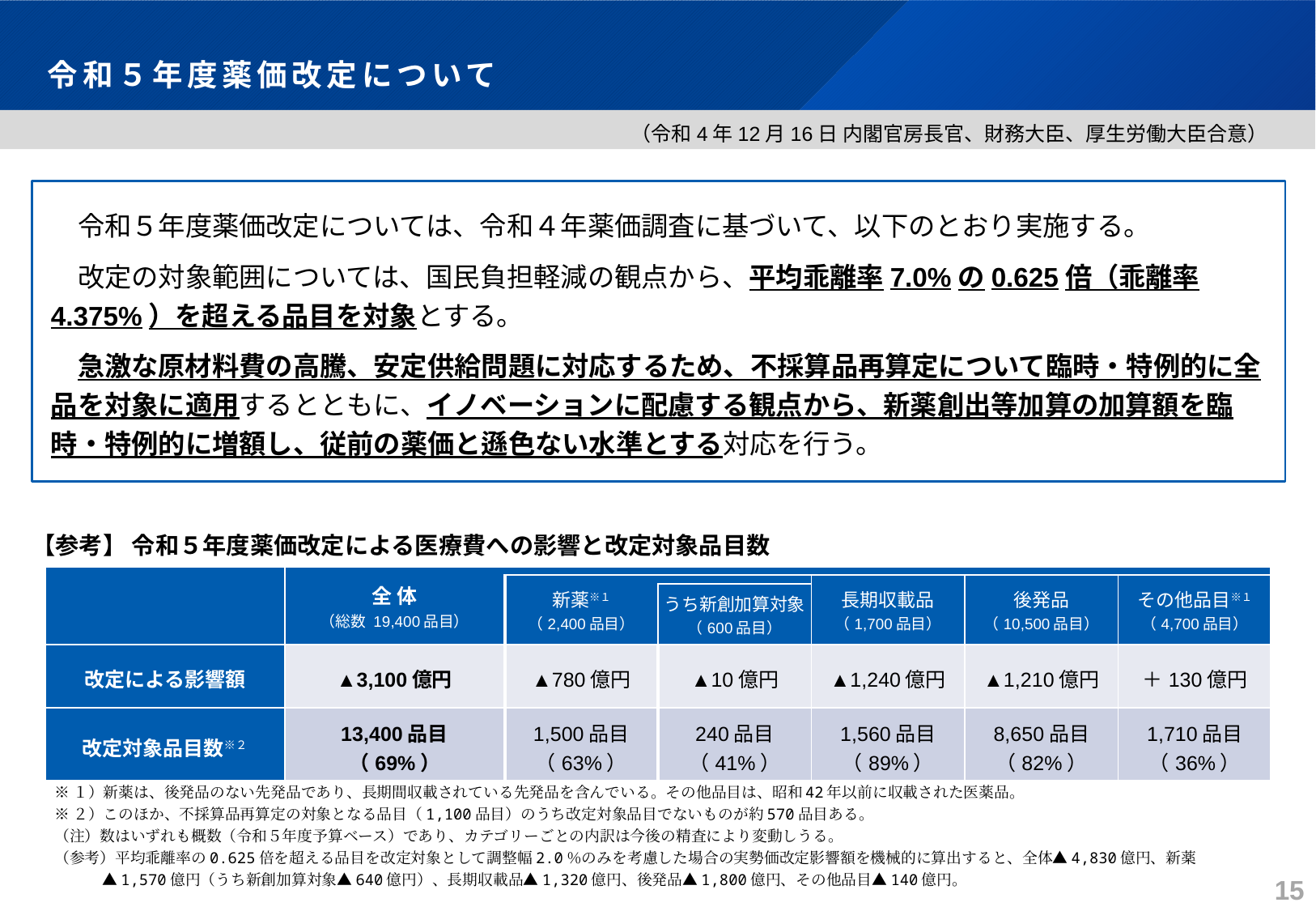

# 令和５年度薬価改定について
（令和4年12月16日 内閣官房長官、財務大臣、厚生労働大臣合意）
　令和５年度薬価改定については、令和４年薬価調査に基づいて、以下のとおり実施する。

　改定の対象範囲については、国民負担軽減の観点から、平均乖離率7.0%の0.625倍（乖離率4.375%）を超える品目を対象とする。

　急激な原材料費の高騰、安定供給問題に対応するため、不採算品再算定について臨時・特例的に全品を対象に適用するとともに、イノベーションに配慮する観点から、新薬創出等加算の加算額を臨時・特例的に増額し、従前の薬価と遜色ない水準とする対応を行う。
【参考】 令和５年度薬価改定による医療費への影響と改定対象品目数
|  | 全 体 （総数 19,400品目） |  |  |  |  |  |
| --- | --- | --- | --- | --- | --- | --- |
|  |  | 新薬※１ （2,400品目） |  | 長期収載品 （1,700品目） | 後発品 （10,500品目） | その他品目※１ （4,700品目） |
|  |  |  | うち新創加算対象 （600品目） |  |  |  |
| 改定による影響額 | ▲3,100億円 | ▲780億円 | ▲10億円 | ▲1,240億円 | ▲1,210億円 | ＋130億円 |
| 改定対象品目数※２ | 13,400品目 （69%） | 1,500品目（63%） | 240品目 （41%） | 1,560品目（89%） | 8,650品目（82%） | 1,710品目（36%） |
※１）新薬は、後発品のない先発品であり、長期間収載されている先発品を含んでいる。その他品目は、昭和42年以前に収載された医薬品。
※２）このほか、不採算品再算定の対象となる品目（1,100品目）のうち改定対象品目でないものが約570品目ある。
（注）数はいずれも概数（令和５年度予算ベース）であり、カテゴリーごとの内訳は今後の精査により変動しうる。
（参考）平均乖離率の0.625倍を超える品目を改定対象として調整幅2.0％のみを考慮した場合の実勢価改定影響額を機械的に算出すると、全体▲4,830億円、新薬▲1,570億円（うち新創加算対象▲640億円）、長期収載品▲1,320億円、後発品▲1,800億円、その他品目▲140億円。
15